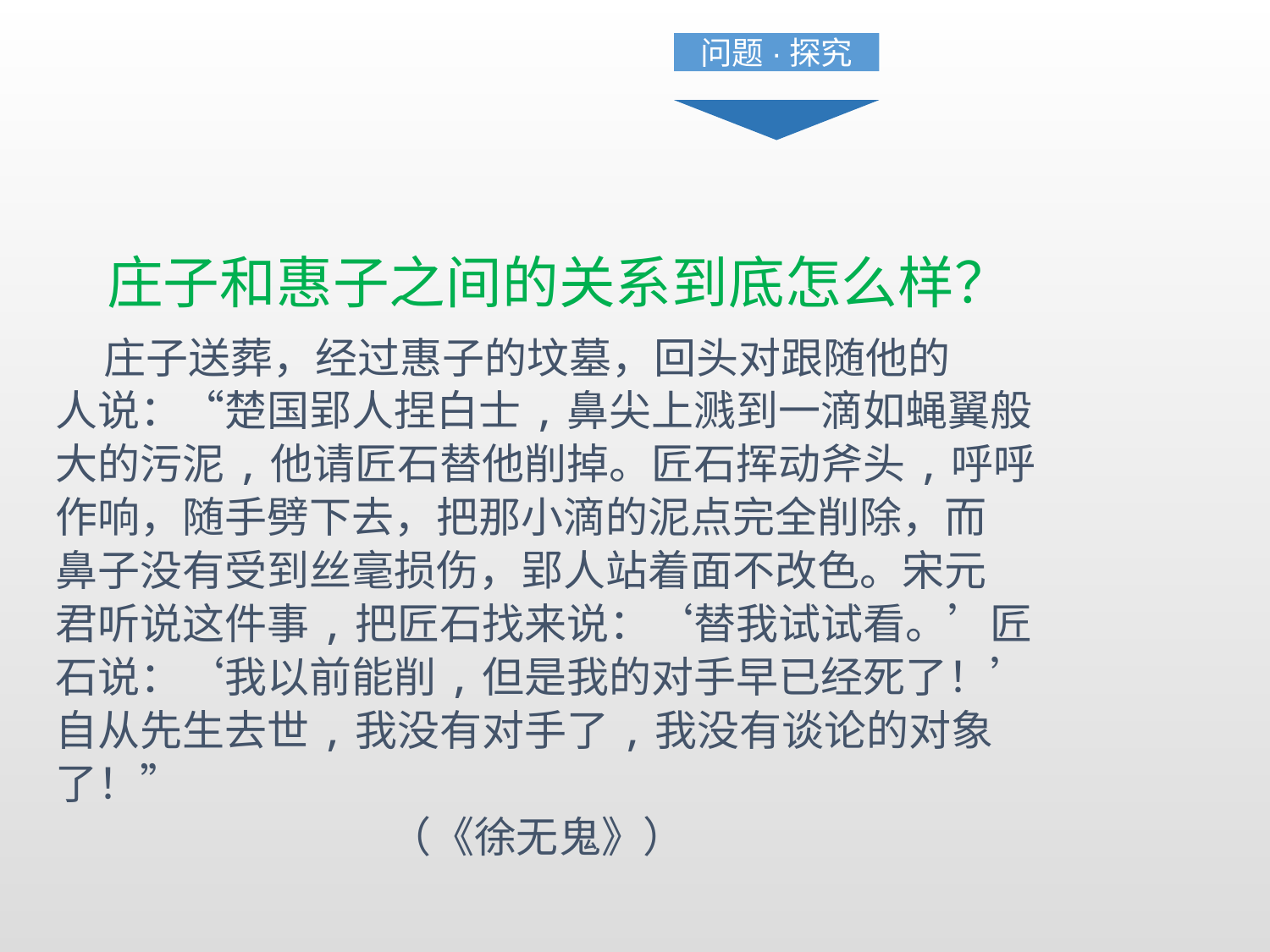

问题·探究

庄子和惠子之间的关系到底怎么样？
    庄子送葬，经过惠子的坟墓，回头对跟随他的
人说：“楚国郢人捏白士,鼻尖上溅到一滴如蝇翼般
大的污泥,他请匠石替他削掉。匠石挥动斧头,呼呼
作响，随手劈下去，把那小滴的泥点完全削除，而
鼻子没有受到丝毫损伤，郢人站着面不改色。宋元
君听说这件事,把匠石找来说：‘替我试试看。’匠石说：‘我以前能削,但是我的对手早已经死了！’自从先生去世,我没有对手了,我没有谈论的对象了！”
                                  （《徐无鬼》）